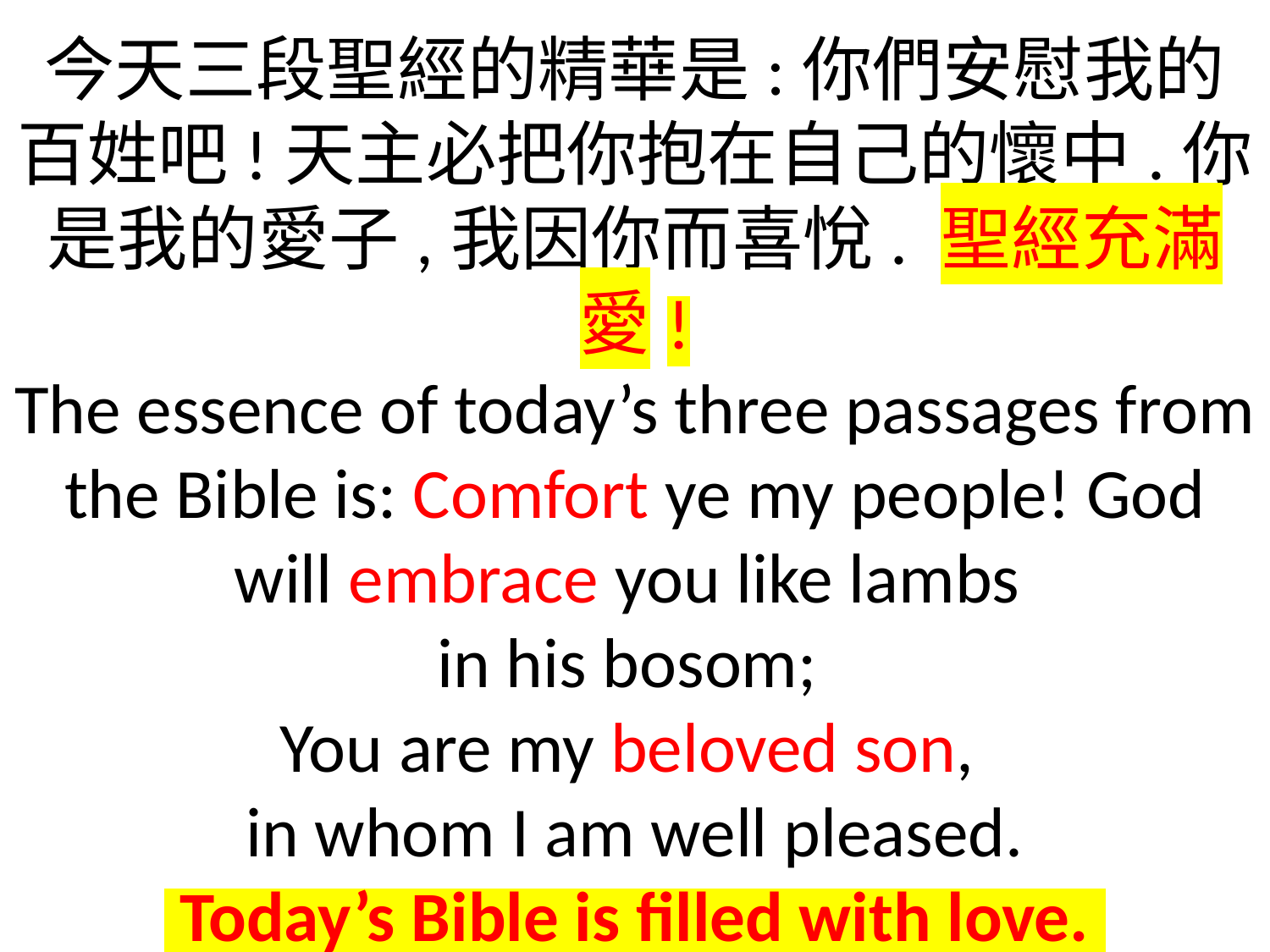

今天三段聖經的精華是:你們安慰我的百姓吧!天主必把你抱在自己的懷中.你是我的愛子,我因你而喜悅. 聖經充滿愛!
The essence of today’s three passages from the Bible is: Comfort ye my people! God will embrace you like lambs
in his bosom;
You are my beloved son,
in whom I am well pleased.
 Today’s Bible is filled with love.